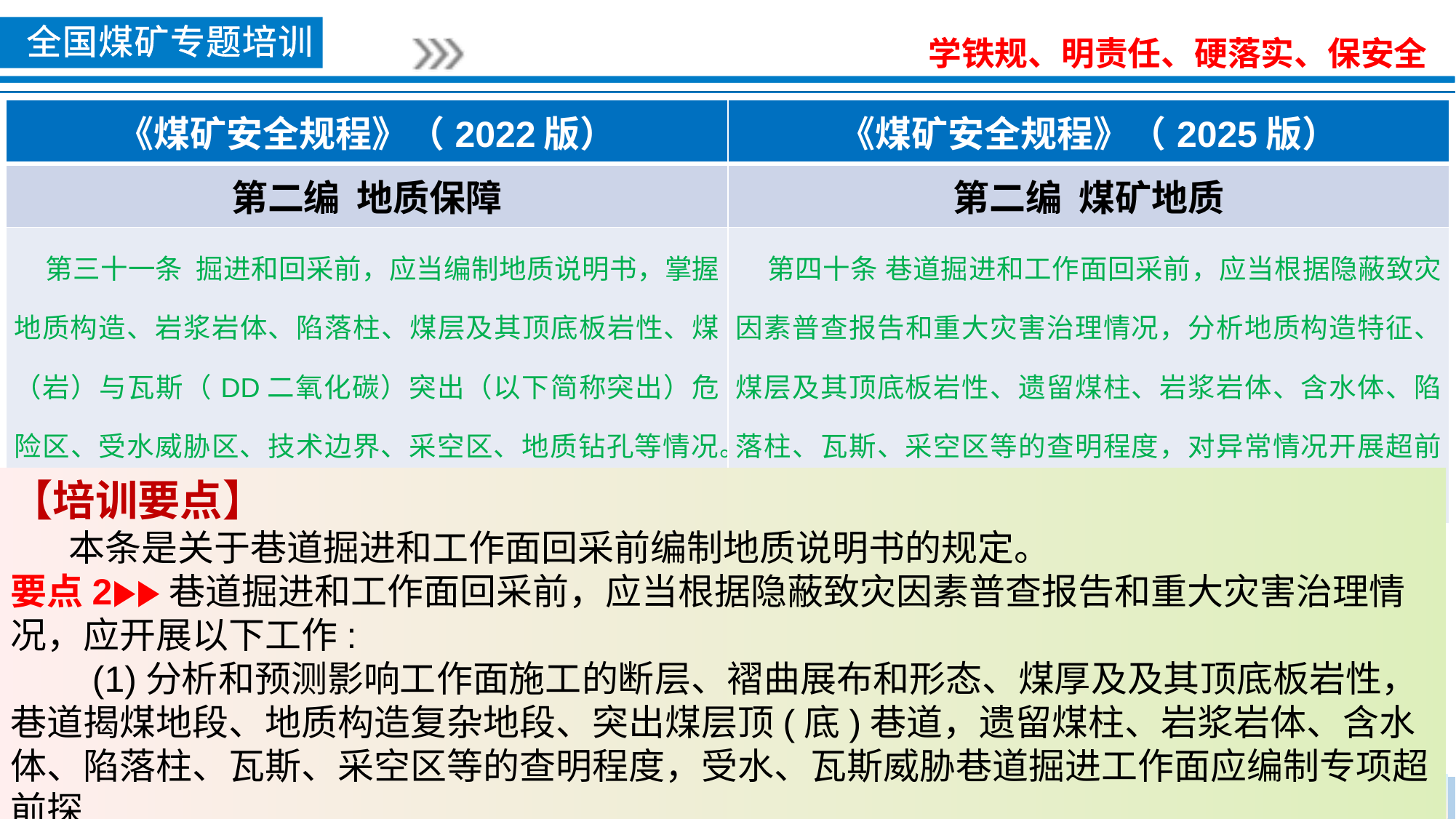

| 《煤矿安全规程》（2022版） | 《煤矿安全规程》（2025版） |
| --- | --- |
| 第二编 地质保障 | 第二编 煤矿地质 |
| 第三十一条 掘进和回采前，应当编制地质说明书，掌握地质构造、岩浆岩体、陷落柱、煤层及其顶底板岩性、煤（岩）与瓦斯（DD二氧化碳）突出（以下简称突出）危险区、受水威胁区、技术边界、采空区、地质钻孔等情况。 | 第四十条 巷道掘进和工作面回采前，应当根据隐蔽致灾因素普查报告和重大灾害治理情况，分析地质构造特征、煤层及其顶底板岩性、遗留煤柱、岩浆岩体、含水体、陷落柱、瓦斯、采空区等的查明程度，对异常情况开展超前探测，并编制地质说明书。 |
【培训要点】
      本条是关于巷道掘进和工作面回采前编制地质说明书的规定。
要点2▶▶巷道掘进和工作面回采前，应当根据隐蔽致灾因素普查报告和重大灾害治理情况，应开展以下工作:
        (1)分析和预测影响工作面施工的断层、褶曲展布和形态、煤厚及及其顶底板岩性，巷道揭煤地段、地质构造复杂地段、突出煤层顶(底)巷道，遗留煤柱、岩浆岩体、含水体、陷落柱、瓦斯、采空区等的查明程度，受水、瓦斯威胁巷道掘进工作面应编制专项超前探